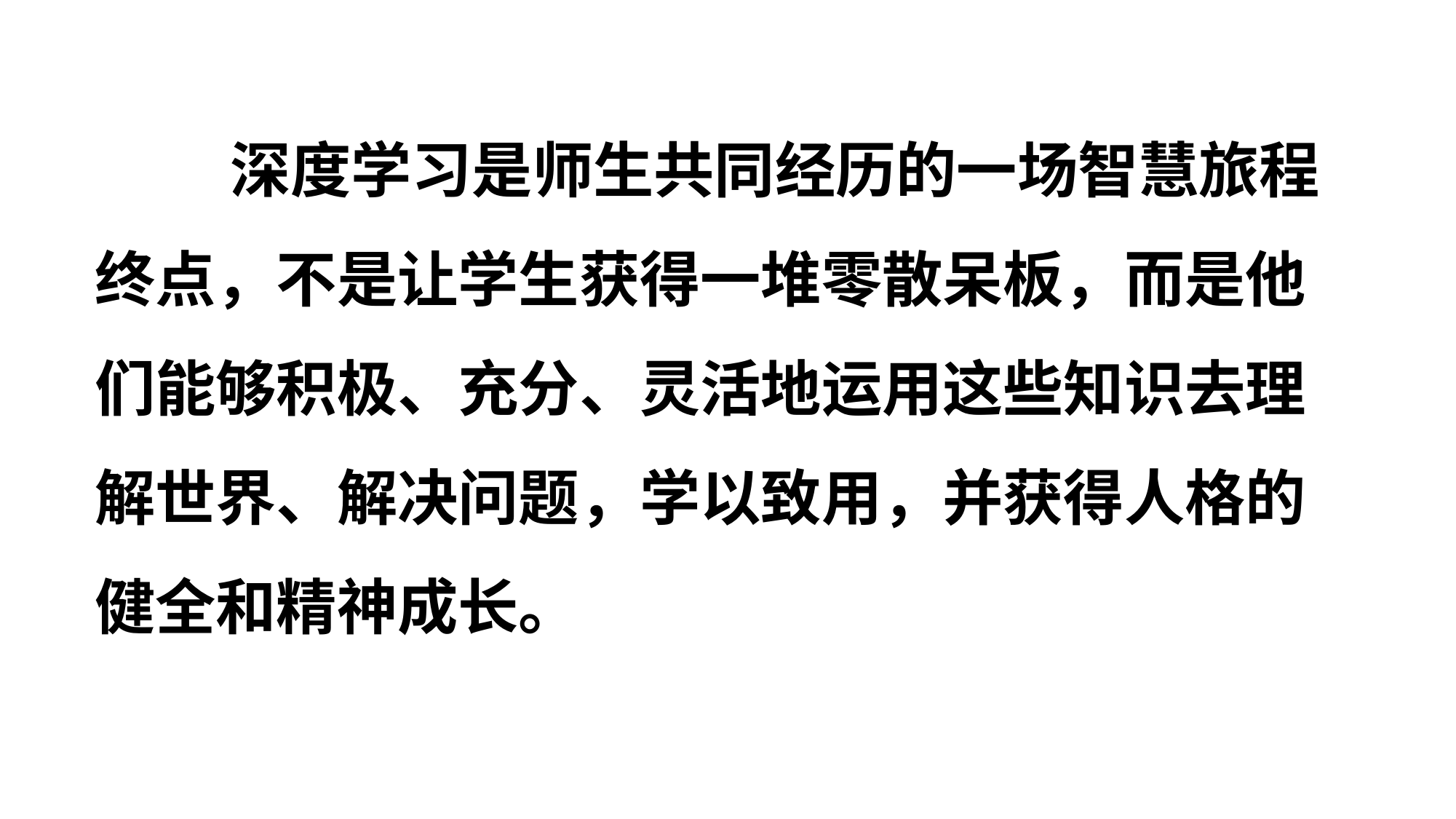

深度学习是师生共同经历的一场智慧旅程终点，不是让学生获得一堆零散呆板，而是他们能够积极、充分、灵活地运用这些知识去理解世界、解决问题，学以致用，并获得人格的健全和精神成长。